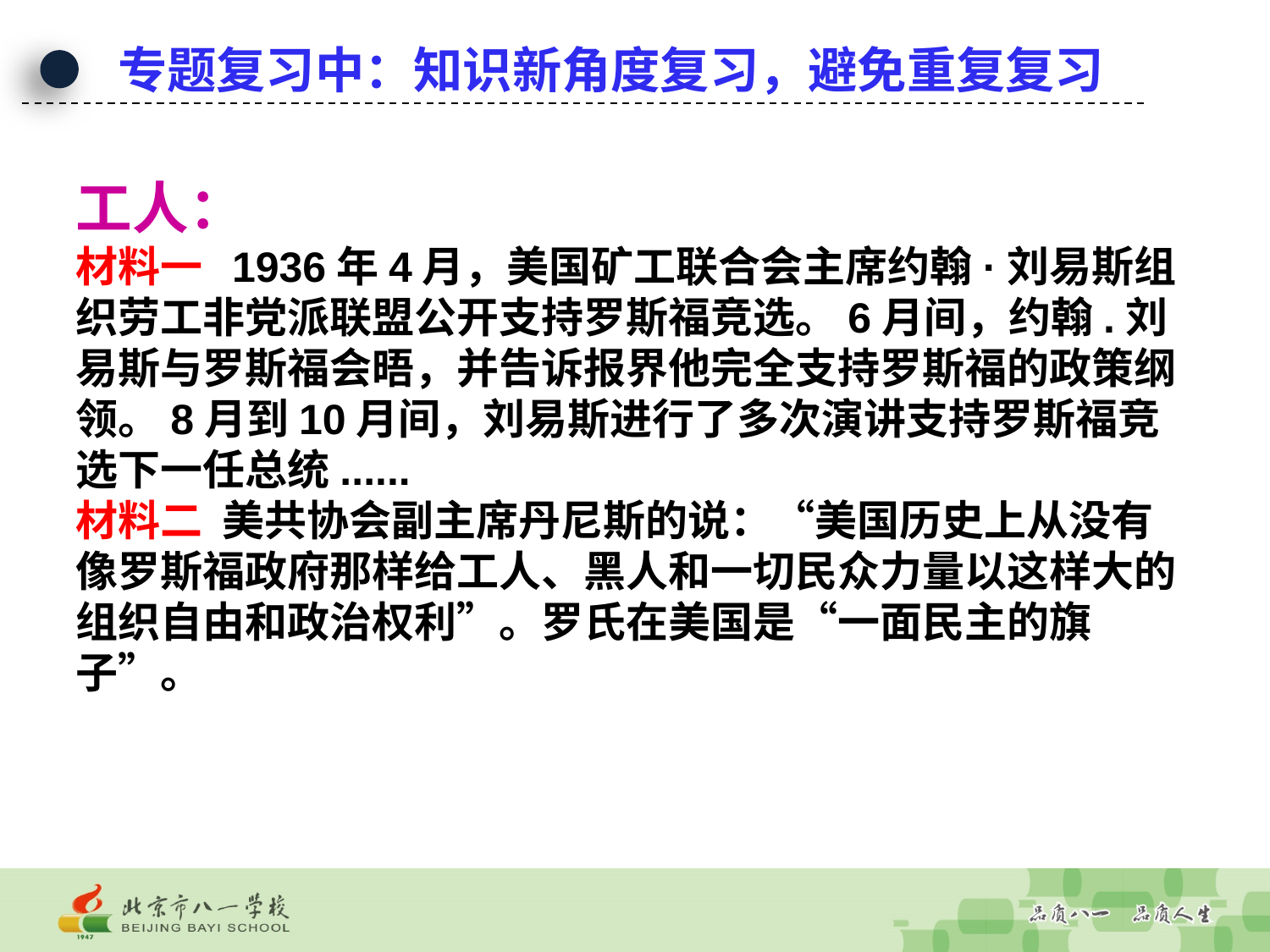

专题复习中：知识新角度复习，避免重复复习

工人：
材料一  1936年4月，美国矿工联合会主席约翰·刘易斯组织劳工非党派联盟公开支持罗斯福竞选。6月间，约翰.刘易斯与罗斯福会晤，并告诉报界他完全支持罗斯福的政策纲领。8月到10月间，刘易斯进行了多次演讲支持罗斯福竞选下一任总统......
材料二  美共协会副主席丹尼斯的说：“美国历史上从没有像罗斯福政府那样给工人、黑人和一切民众力量以这样大的组织自由和政治权利”。罗氏在美国是“一面民主的旗子”。